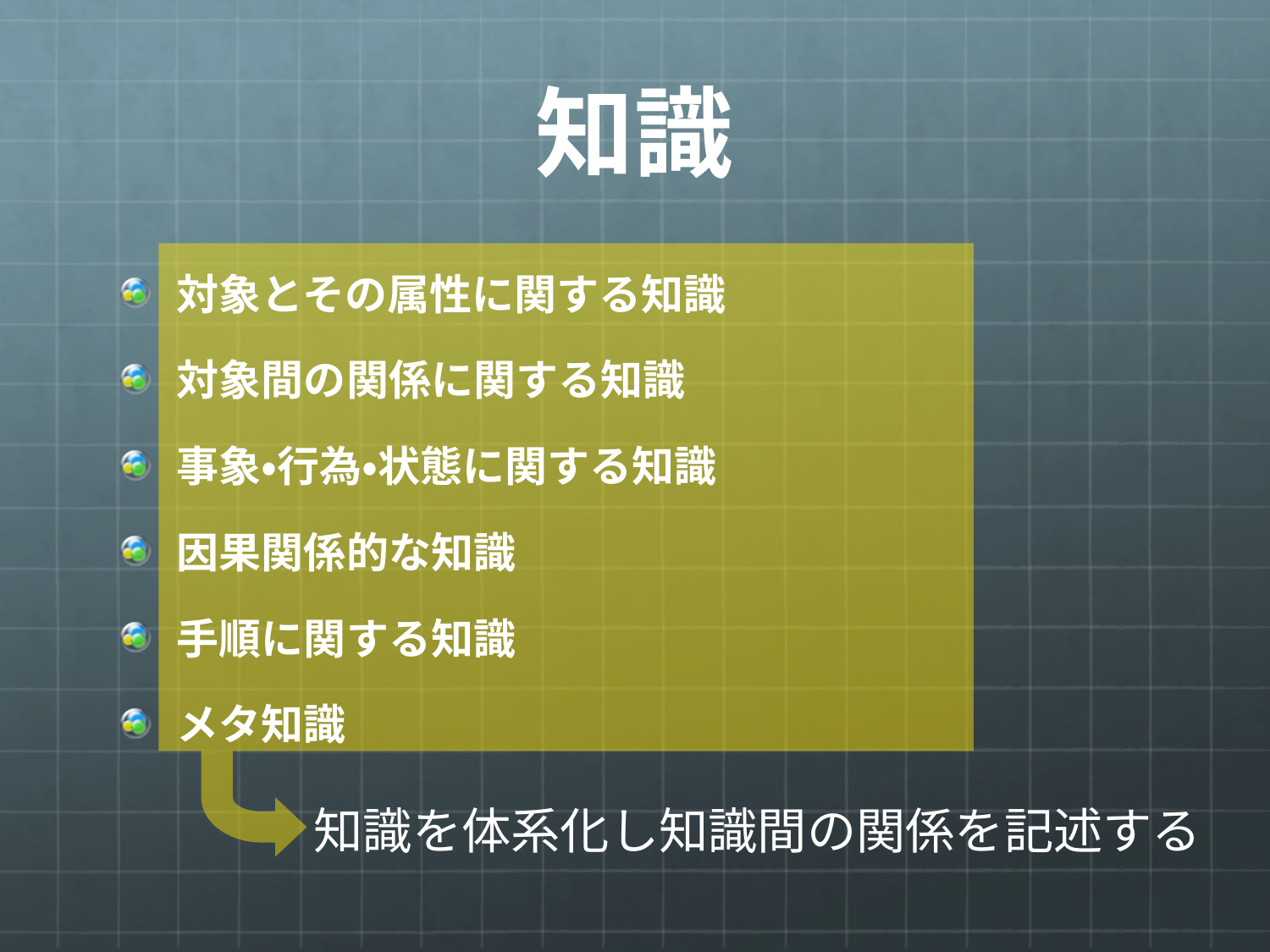

# 知識

知識を体系化し知識間の関係を記述する
対象とその属性に関する知識
対象間の関係に関する知識
事象・行為・状態に関する知識
因果関係的な知識
手順に関する知識
メタ知識